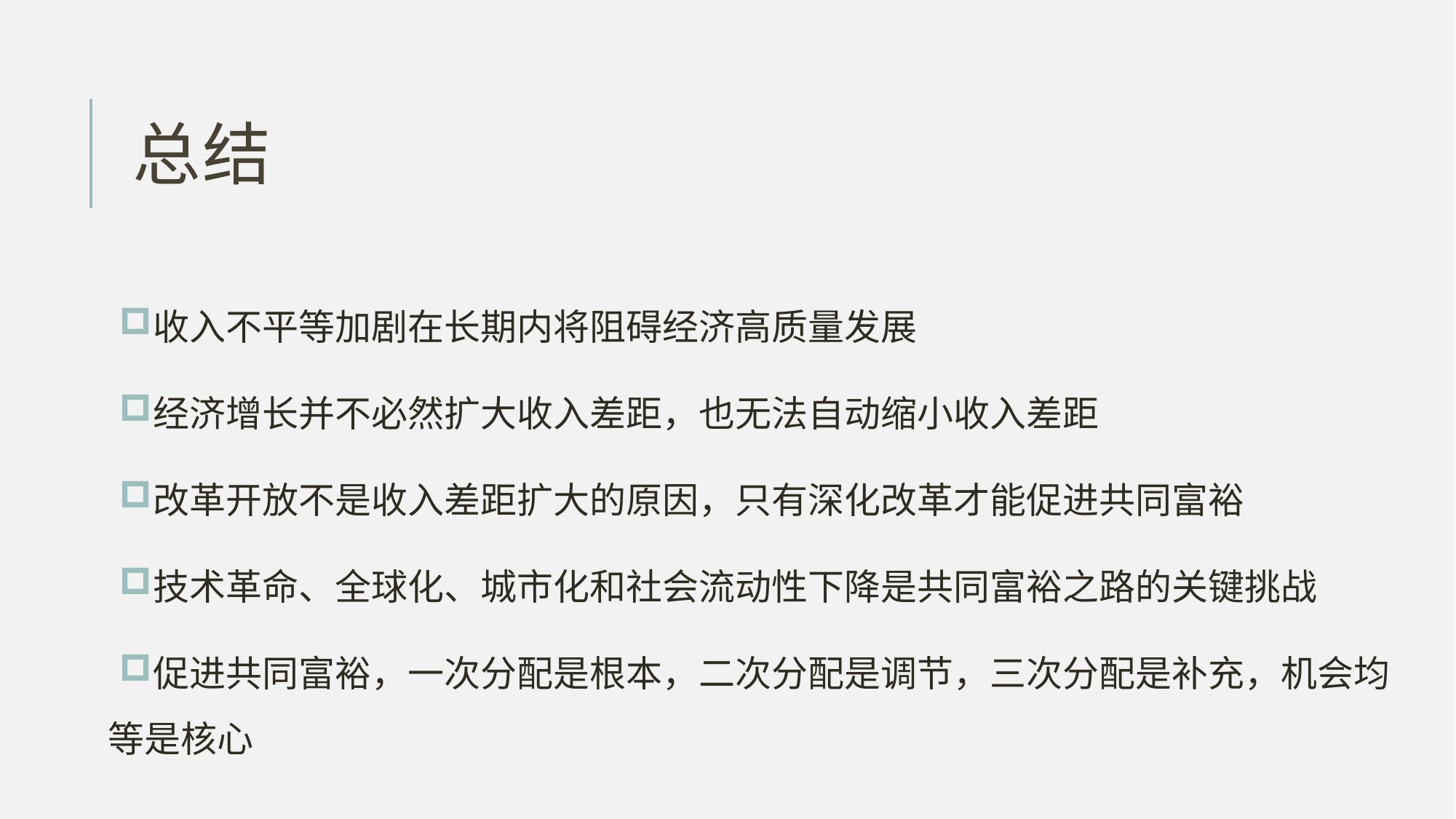

# 总结
收入不平等加剧在长期内将阻碍经济高质量发展
经济增长并不必然扩大收入差距，也无法自动缩小收入差距
改革开放不是收入差距扩大的原因，只有深化改革才能促进共同富裕
技术革命、全球化、城市化和社会流动性下降是共同富裕之路的关键挑战
促进共同富裕，一次分配是根本，二次分配是调节，三次分配是补充，机会均等是核心